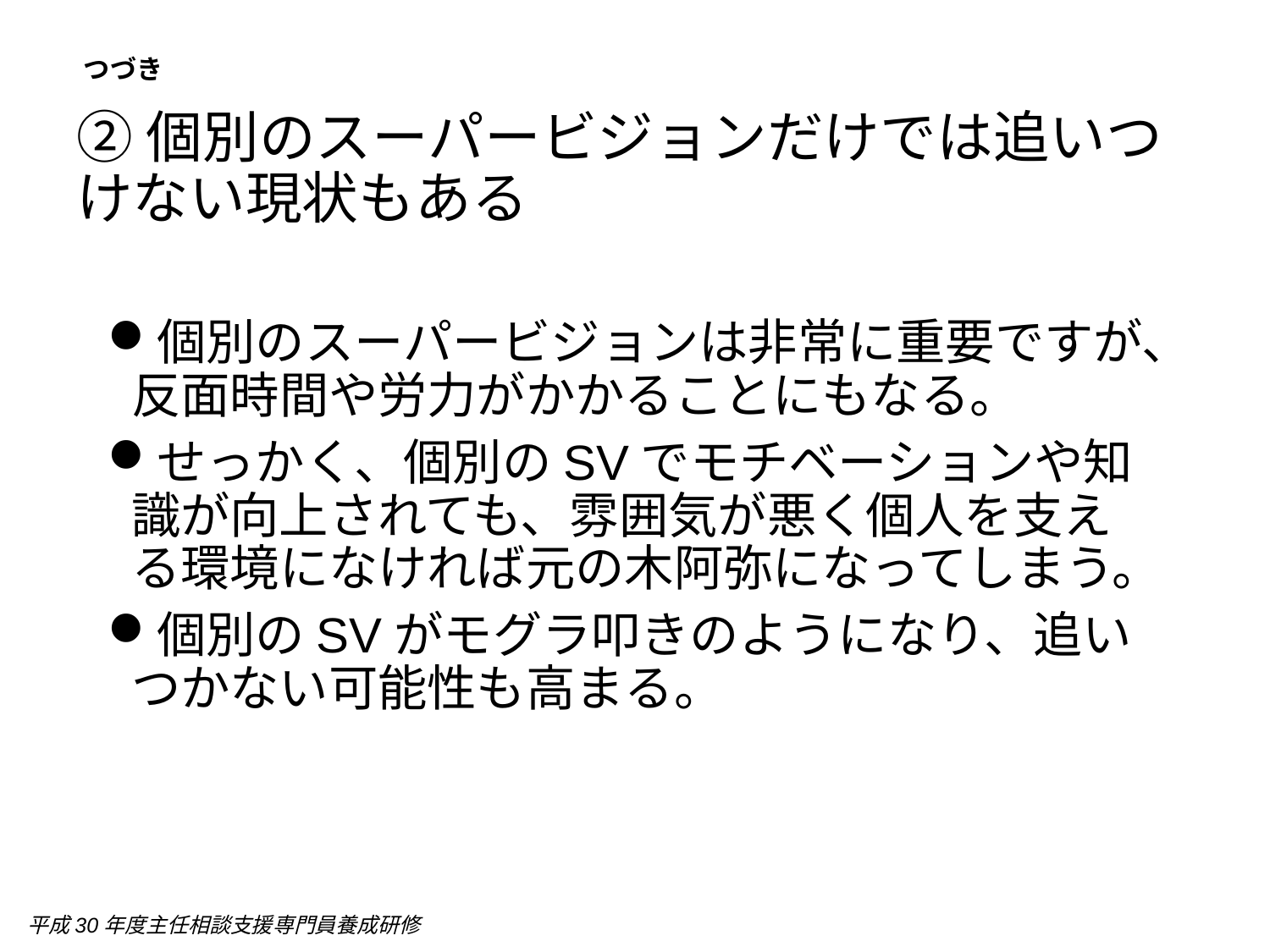

つづき
# ②個別のスーパービジョンだけでは追いつけない現状もある
個別のスーパービジョンは非常に重要ですが、反面時間や労力がかかることにもなる。
せっかく、個別のSVでモチベーションや知識が向上されても、雰囲気が悪く個人を支える環境になければ元の木阿弥になってしまう。
個別のSVがモグラ叩きのようになり、追いつかない可能性も高まる。

平成30年度主任相談支援専門員養成研修